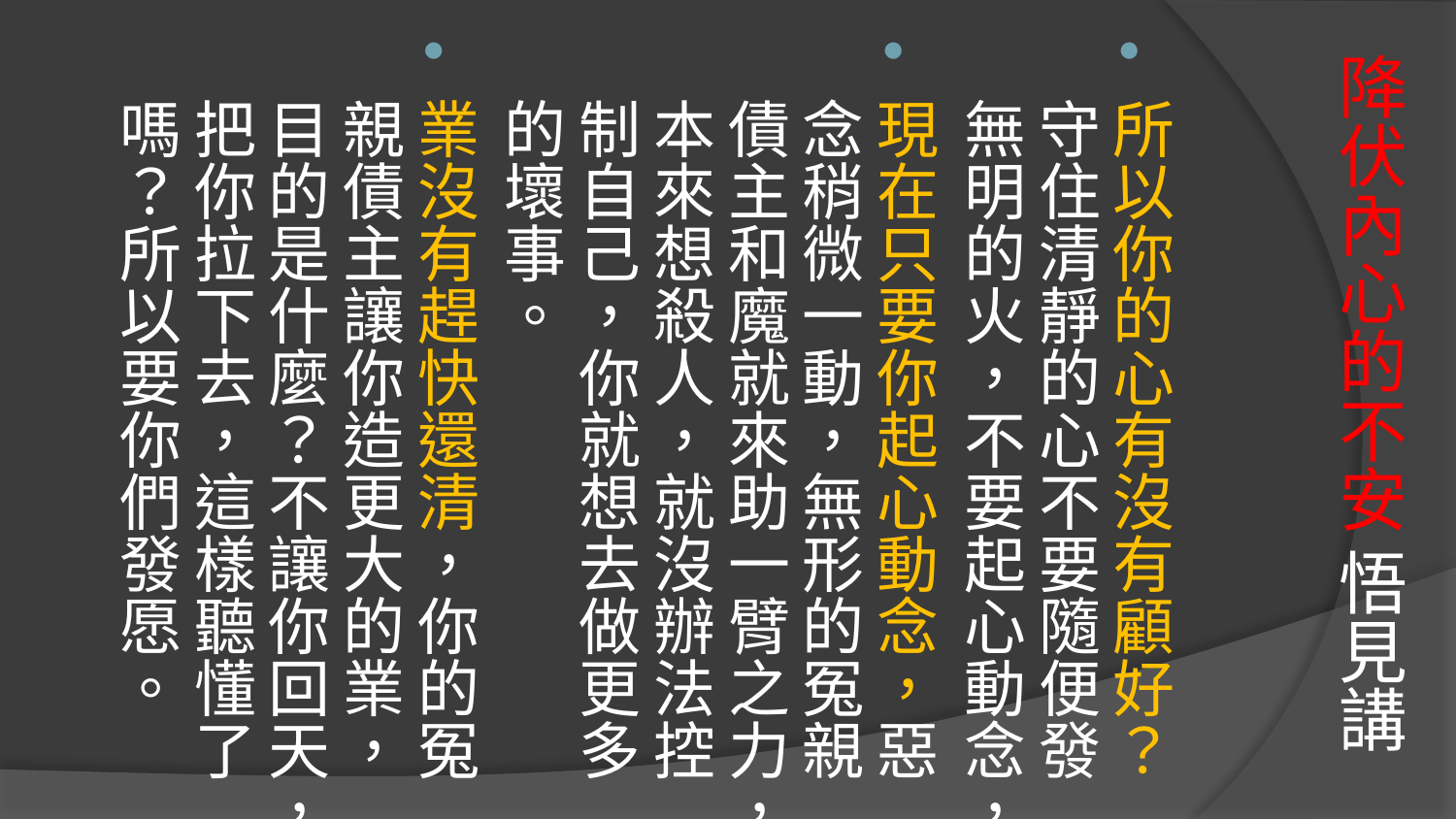

所以你的心有沒有顧好？守住清靜的心不要隨便發無明的火，不要起心動念，
現在只要你起心動念，惡念稍微一動，無形的冤親債主和魔就來助一臂之力，本來想殺人，就沒辦法控制自己，你就想去做更多的壞事。
業沒有趕快還清，你的冤親債主讓你造更大的業，目的是什麼？不讓你回天，把你拉下去，這樣聽懂了嗎？所以要你們發愿。

# 降伏內心的不安 悟見講